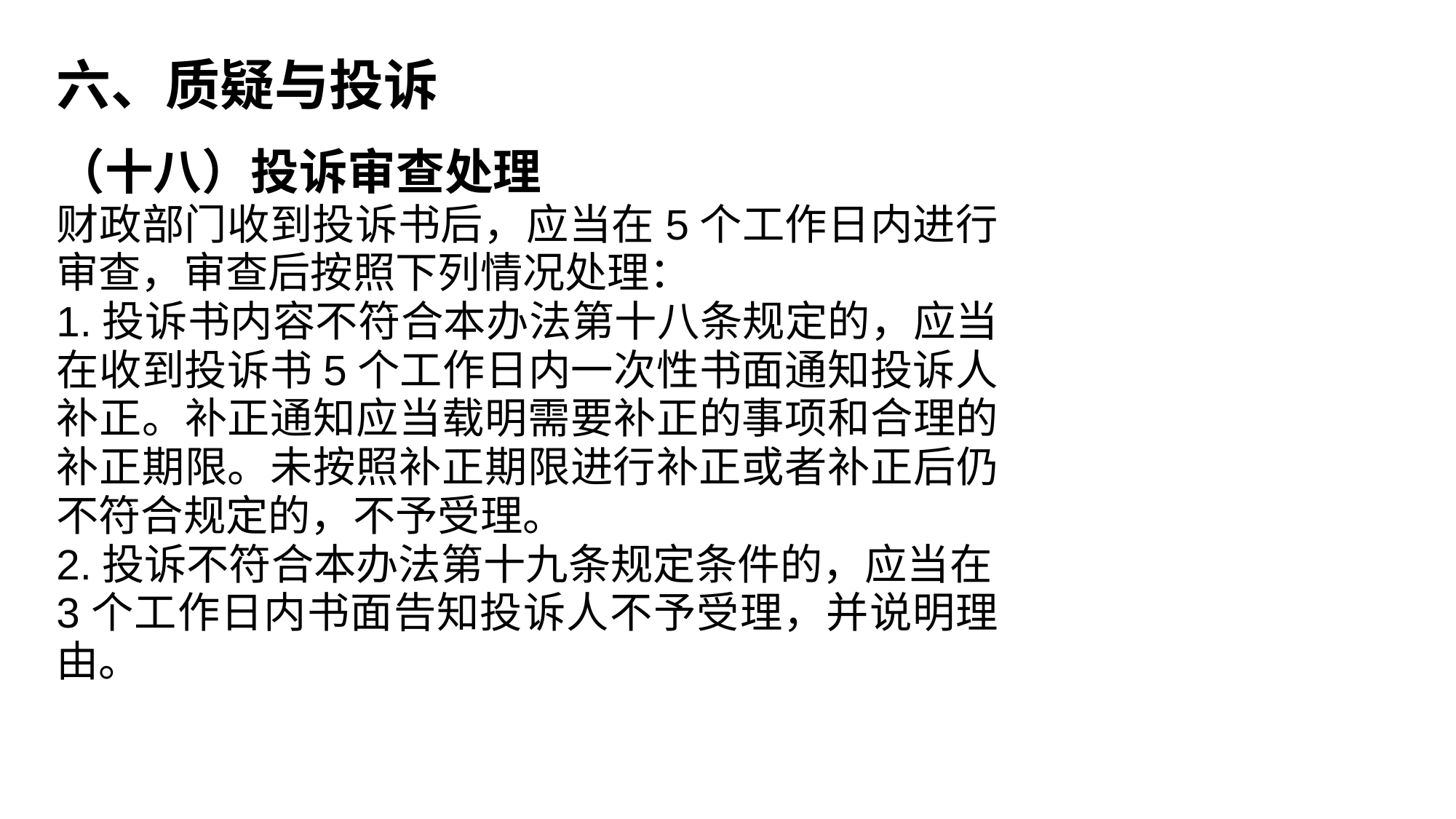

六、质疑与投诉

（十八）投诉审查处理
财政部门收到投诉书后，应当在5个工作日内进行审查，审查后按照下列情况处理：
1.投诉书内容不符合本办法第十八条规定的，应当在收到投诉书5个工作日内一次性书面通知投诉人补正。补正通知应当载明需要补正的事项和合理的补正期限。未按照补正期限进行补正或者补正后仍不符合规定的，不予受理。
2.投诉不符合本办法第十九条规定条件的，应当在3个工作日内书面告知投诉人不予受理，并说明理由。